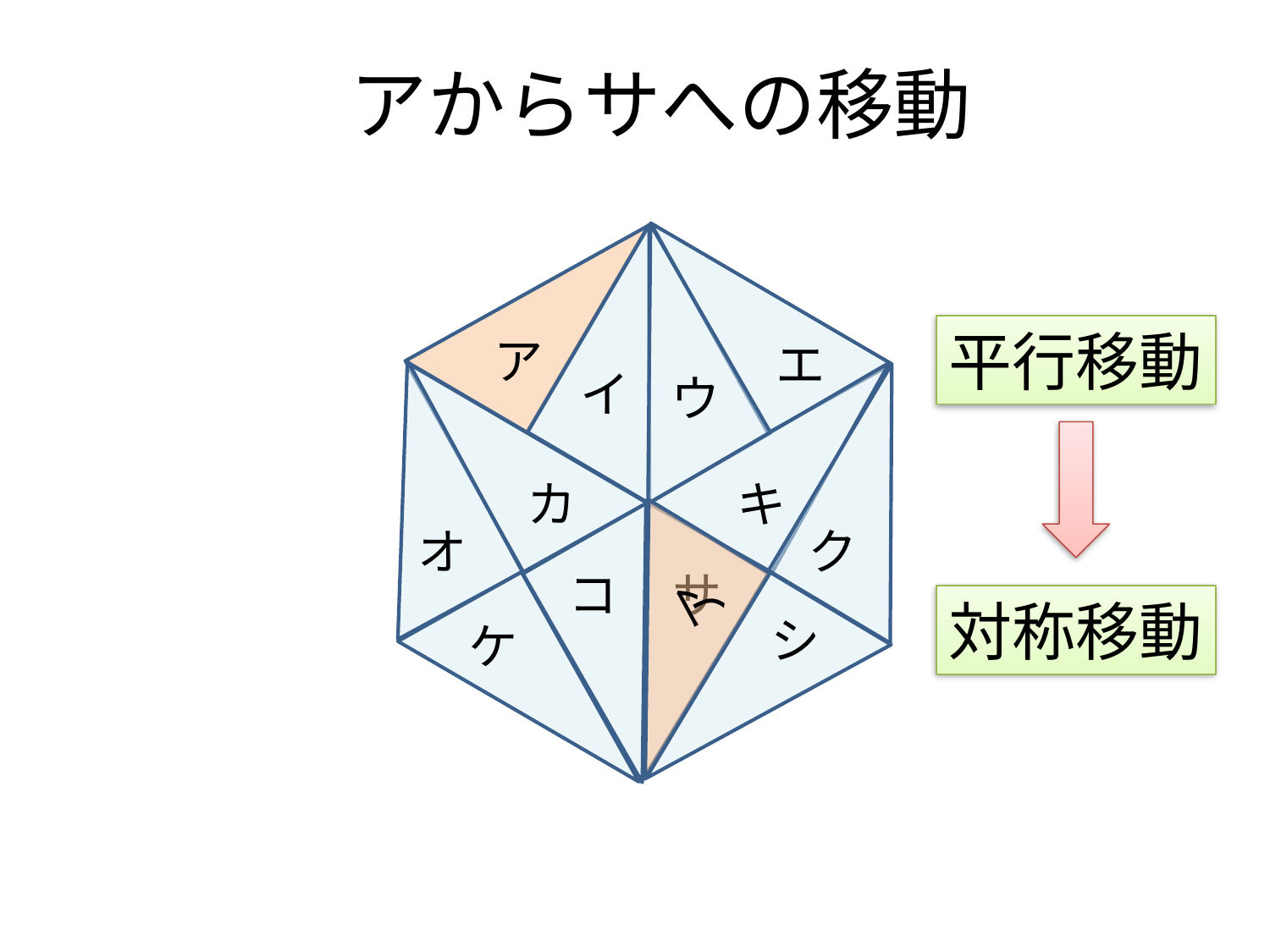

アからサへの移動

ア

平行移動
エ
イ
ウ

キ
カ
オ
ク

ア

コ
サ
対称移動

シ
ケ